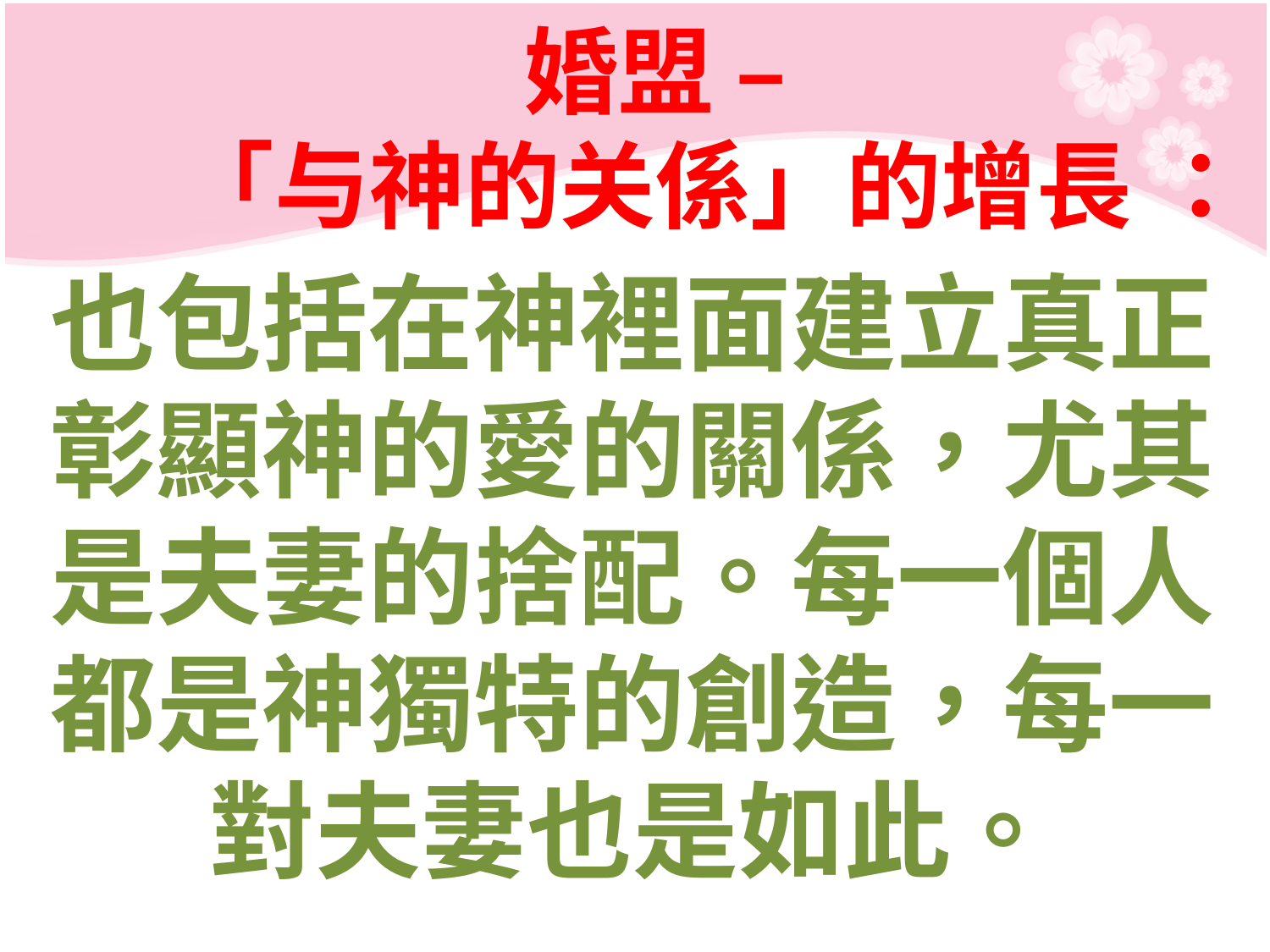

# 婚盟 – 「与神的关係」的增長 ：
也包括在神裡面建立真正彰顯神的愛的關係，尤其是夫妻的捨配。每一個人都是神獨特的創造，每一對夫妻也是如此。